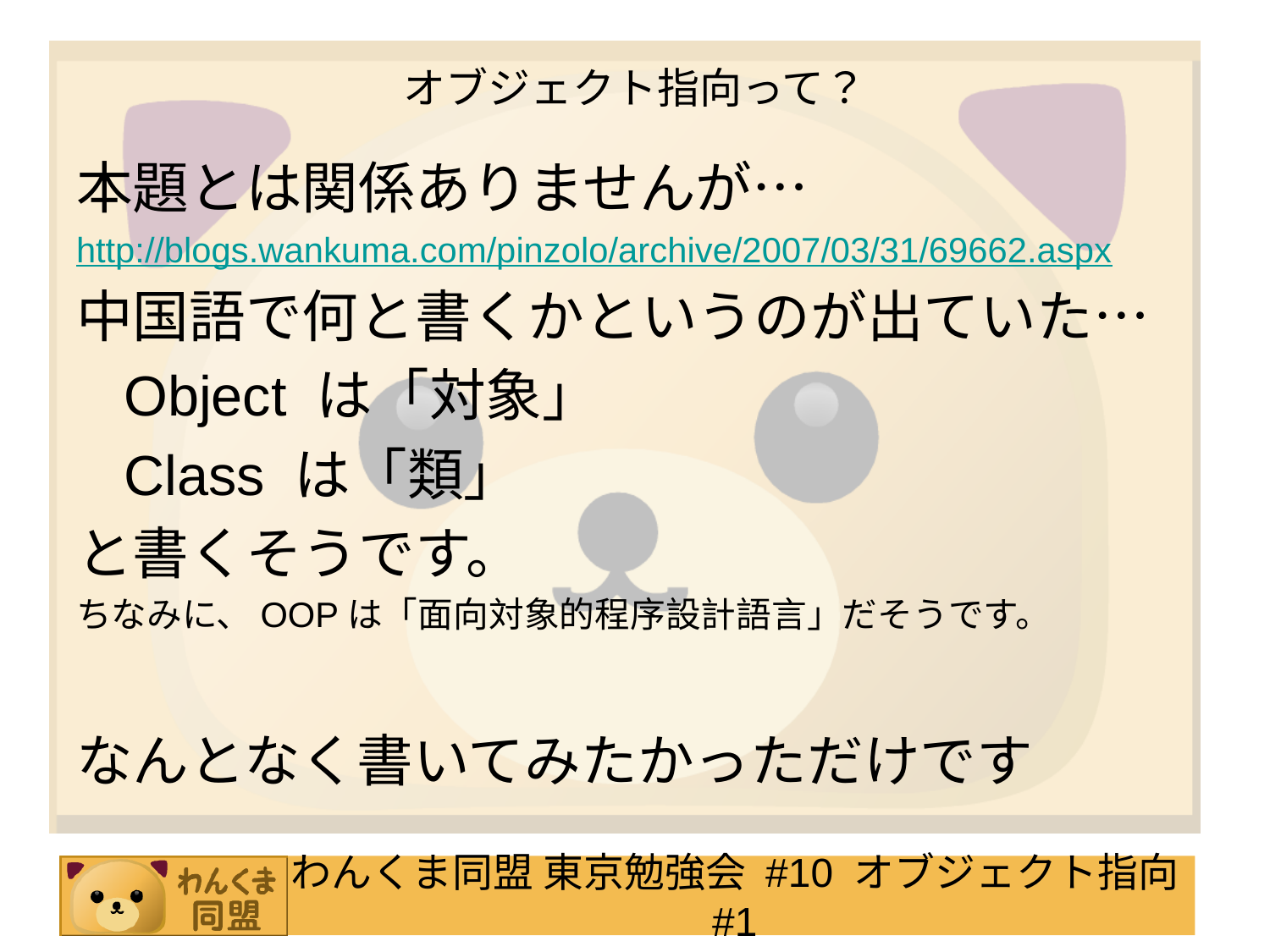

# オブジェクト指向って？
本題とは関係ありませんが…
http://blogs.wankuma.com/pinzolo/archive/2007/03/31/69662.aspx
中国語で何と書くかというのが出ていた…
	Object は「対象」
	Class は「類」
と書くそうです。
ちなみに、OOPは「面向対象的程序設計語言」だそうです。

なんとなく書いてみたかっただけです